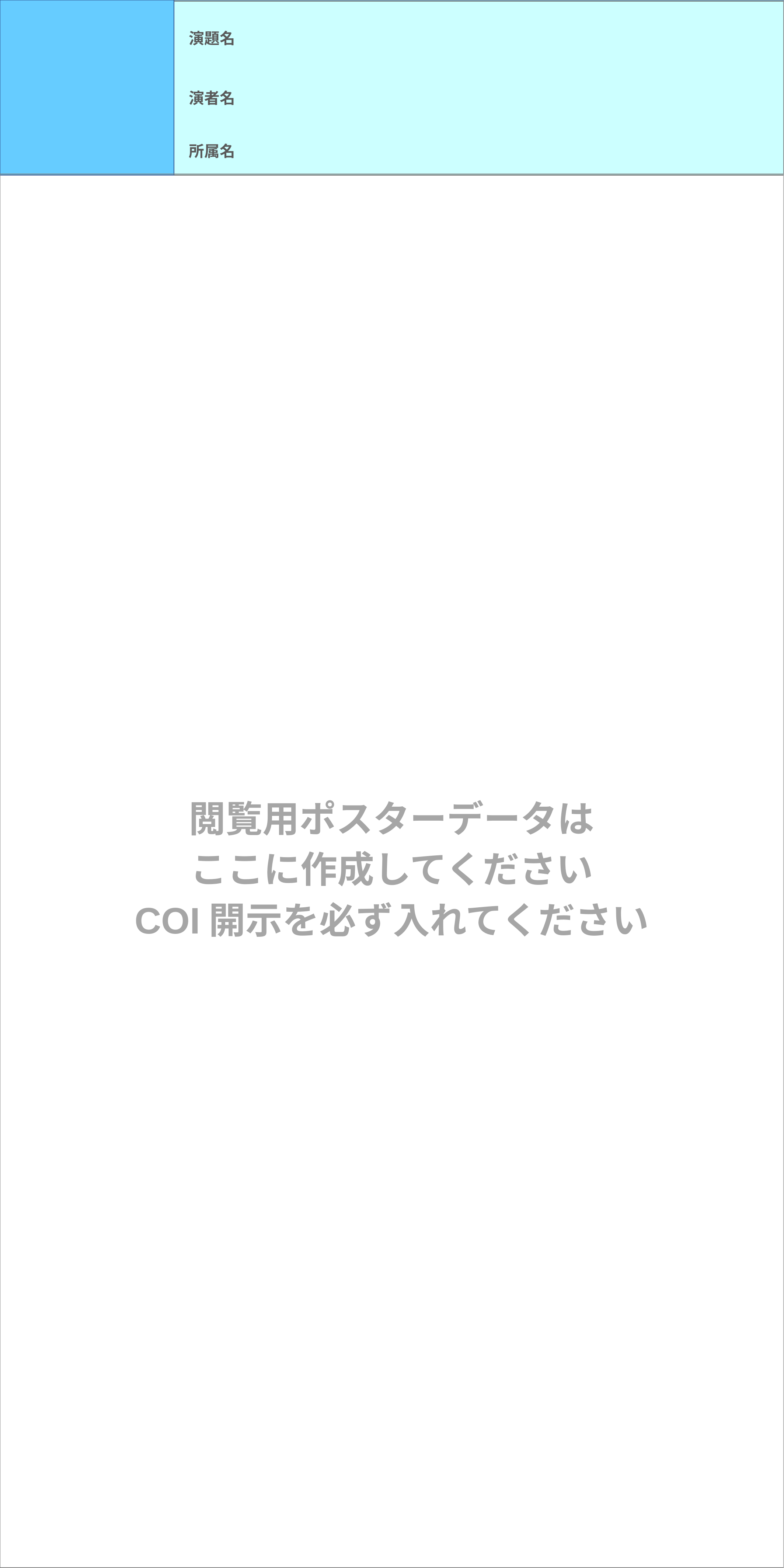

閲覧用ポスターデータは
ここに作成してください
COI開示を必ず入れてください